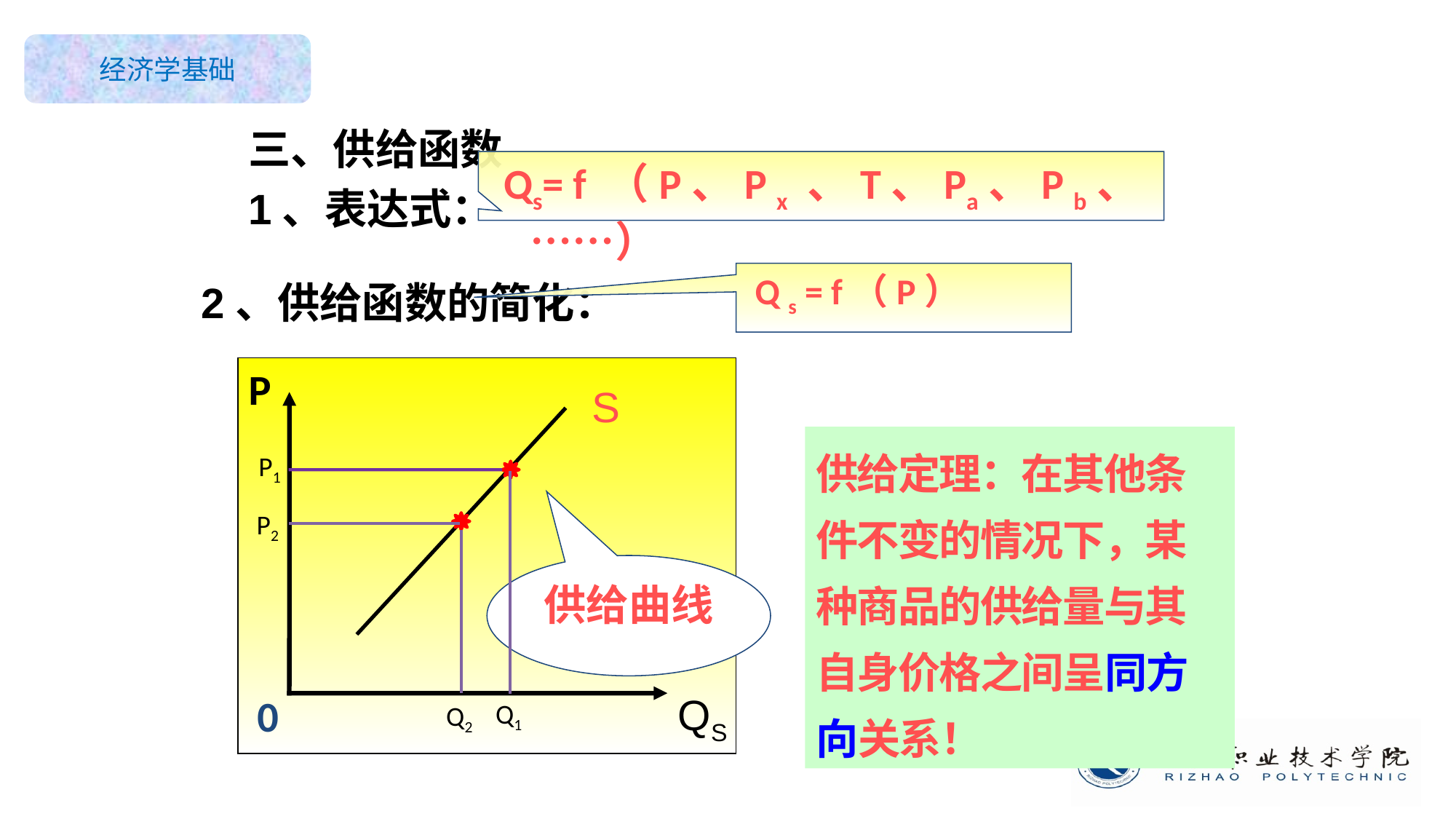

三、供给函数
1、表达式：
  Qs= f （P、P x 、T、Pa、P b、 ……）
 Q s = f（P）
2、供给函数的简化：
P

S

供给定理：在其他条件不变的情况下，某种商品的供给量与其自身价格之间呈同方向关系！
P1

P2

供给曲线
QS
0
Q1
Q2